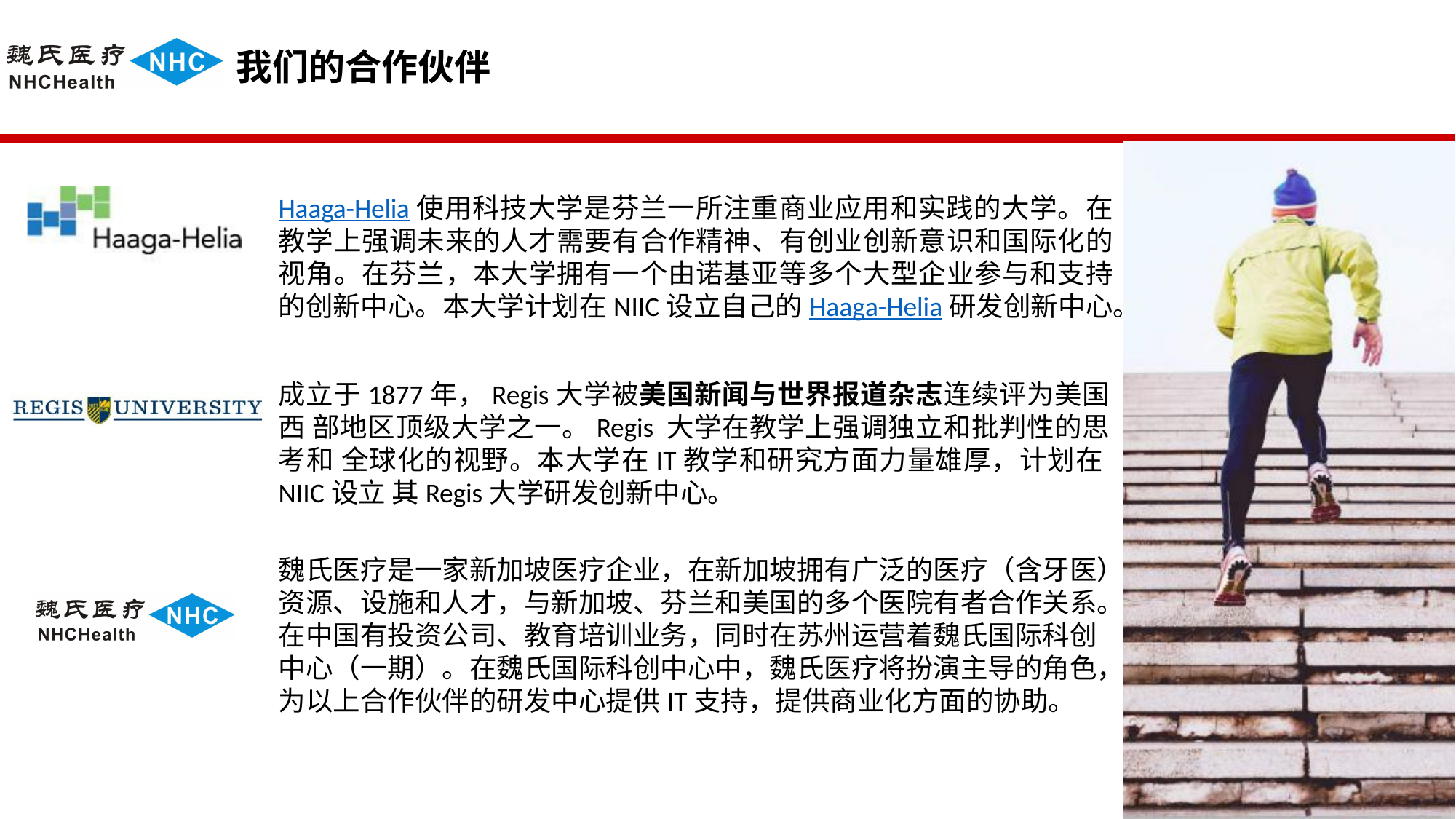

# 我们的合作伙伴

Haaga-Helia使用科技大学是芬兰一所注重商业应用和实践的大学。在 教学上强调未来的人才需要有合作精神、有创业创新意识和国际化的 视角。在芬兰，本大学拥有一个由诺基亚等多个大型企业参与和支持 的创新中心。本大学计划在NIIC设立自己的Haaga-Helia研发创新中心。

成立于1877年，Regis大学被美国新闻与世界报道杂志连续评为美国西 部地区顶级大学之一。Regis 大学在教学上强调独立和批判性的思考和 全球化的视野。本大学在IT教学和研究方面力量雄厚，计划在NIIC设立 其Regis大学研发创新中心。

魏氏医疗是一家新加坡医疗企业，在新加坡拥有广泛的医疗（含牙医） 资源、设施和人才，与新加坡、芬兰和美国的多个医院有者合作关系。 在中国有投资公司、教育培训业务，同时在苏州运营着魏氏国际科创 中心（一期）。在魏氏国际科创中心中，魏氏医疗将扮演主导的角色， 为以上合作伙伴的研发中心提供IT支持，提供商业化方面的协助。

12